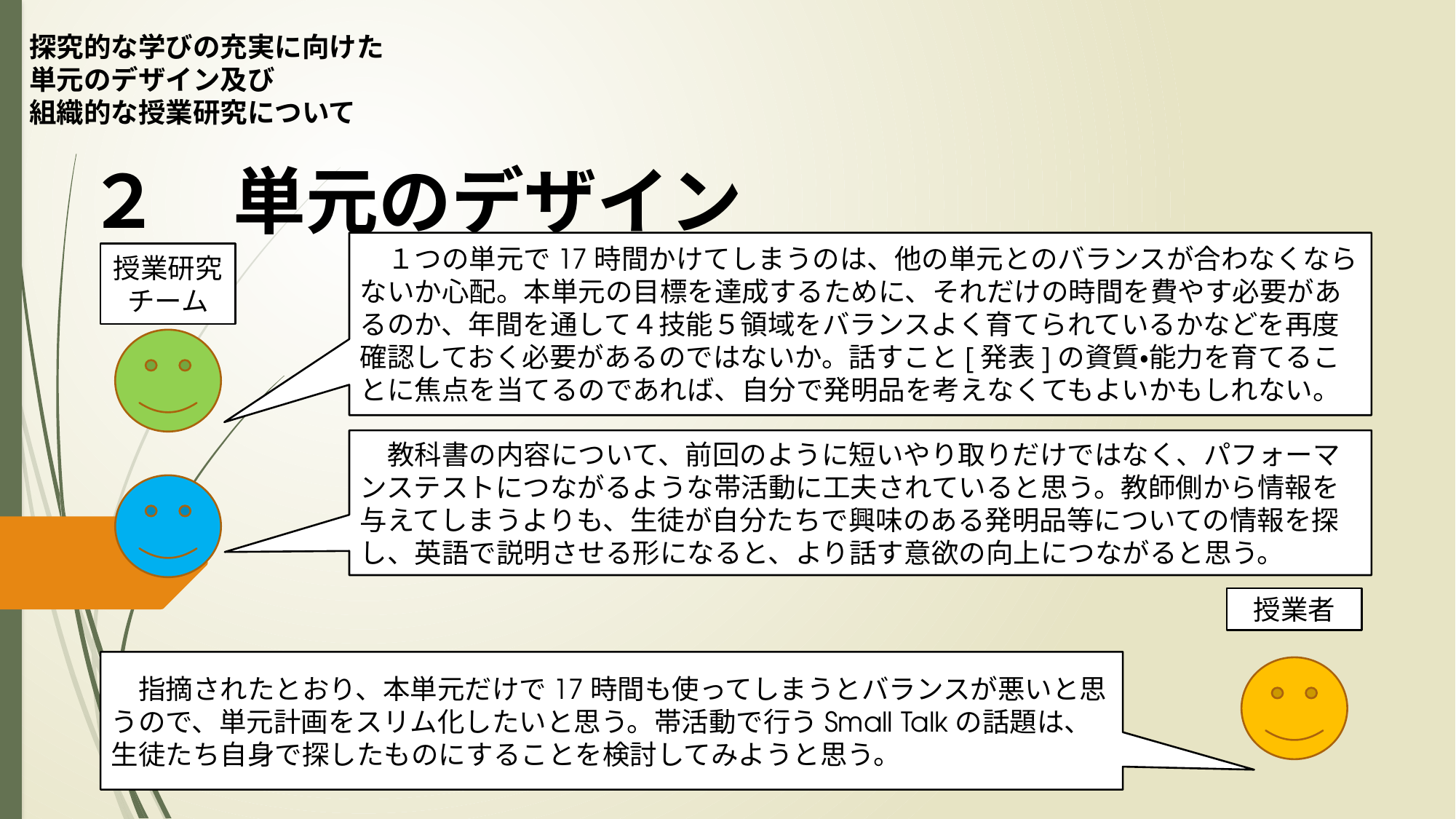

探究的な学びの充実に向けた
単元のデザイン及び
組織的な授業研究について
２　単元のデザイン
　１つの単元で17時間かけてしまうのは、他の単元とのバランスが合わなくならないか心配。本単元の目標を達成するために、それだけの時間を費やす必要があるのか、年間を通して４技能５領域をバランスよく育てられているかなどを再度確認しておく必要があるのではないか。話すこと[発表]の資質・能力を育てることに焦点を当てるのであれば、自分で発明品を考えなくてもよいかもしれない。
授業研究
チーム

　教科書の内容について、前回のように短いやり取りだけではなく、パフォーマンステストにつながるような帯活動に工夫されていると思う。教師側から情報を与えてしまうよりも、生徒が自分たちで興味のある発明品等についての情報を探し、英語で説明させる形になると、より話す意欲の向上につながると思う。

授業者
　指摘されたとおり、本単元だけで17時間も使ってしまうとバランスが悪いと思うので、単元計画をスリム化したいと思う。帯活動で行うSmall Talkの話題は、生徒たち自身で探したものにすることを検討してみようと思う。